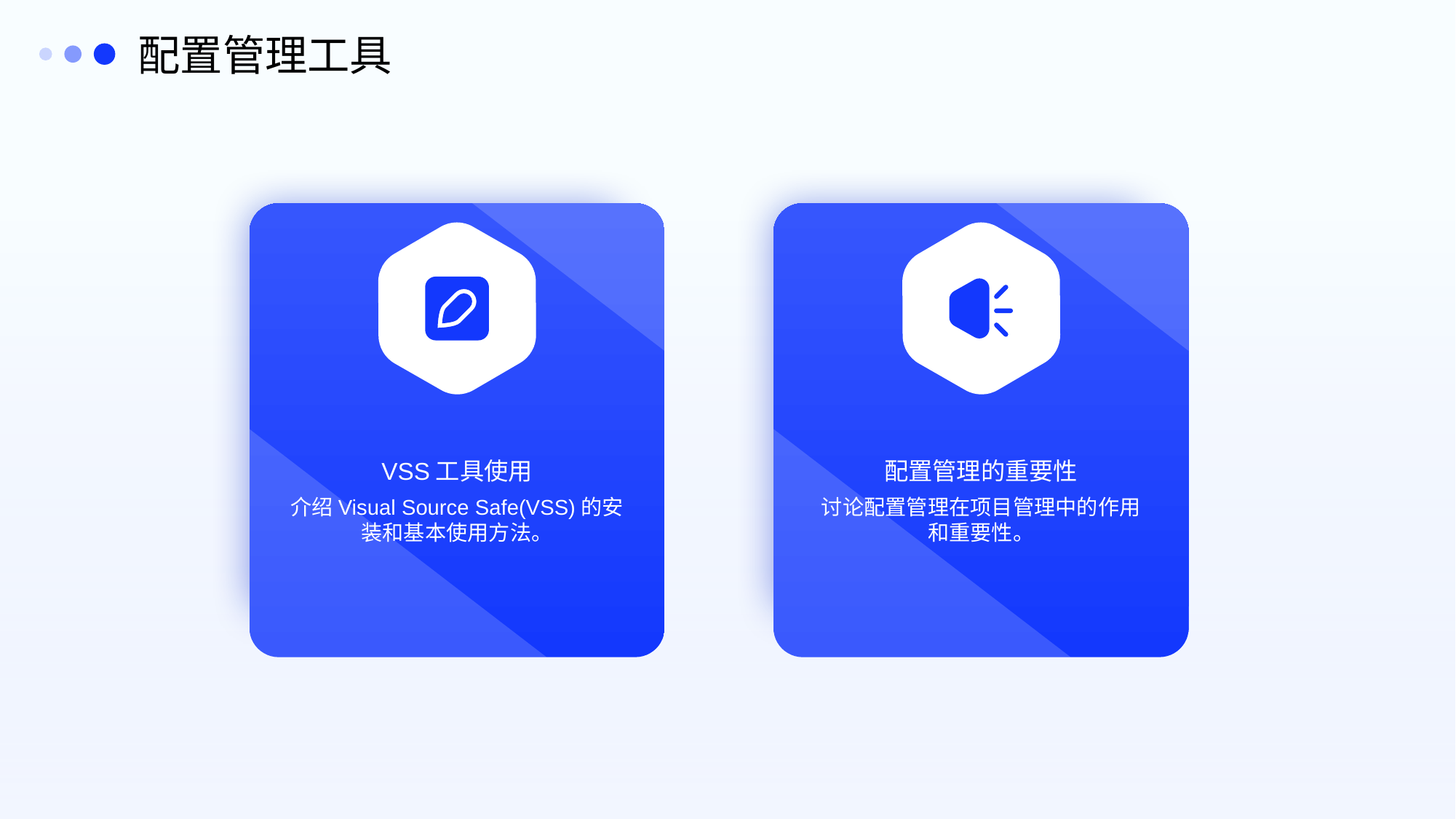

配置管理工具

VSS工具使用
配置管理的重要性
介绍Visual Source Safe(VSS)的安装和基本使用方法。
讨论配置管理在项目管理中的作用和重要性。